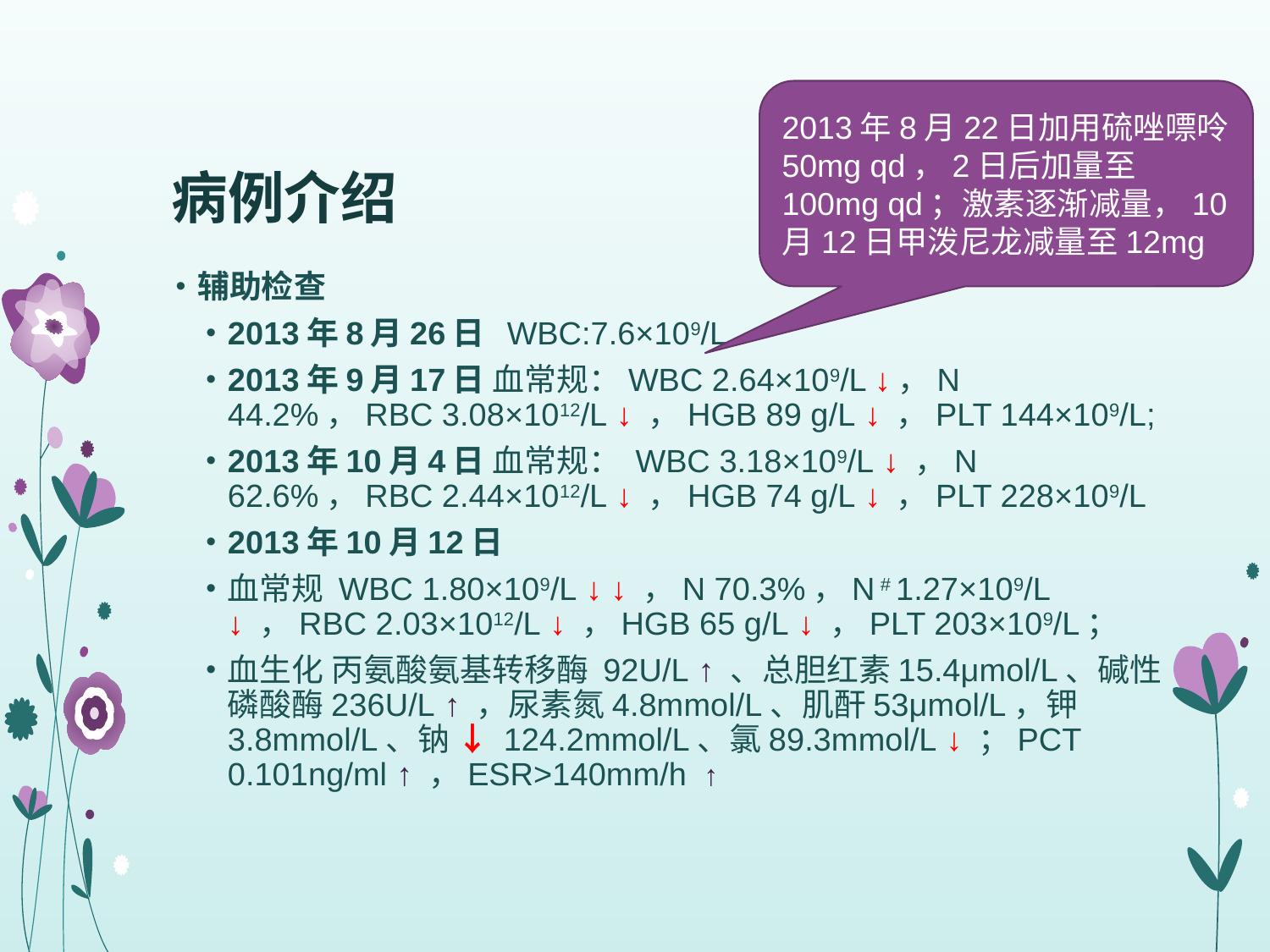

# 病例介绍
2013年8月22日加用硫唑嘌呤50mg qd，2日后加量至100mg qd；激素逐渐减量，10月12日甲泼尼龙减量至12mg
辅助检查
2013年8月26日  WBC:7.6×109/L
2013年9月17日 血常规：WBC 2.64×109/L ↓，N 44.2%，RBC 3.08×1012/L ↓ ，HGB 89 g/L ↓ ，PLT 144×109/L;
2013年10月4日 血常规： WBC 3.18×109/L ↓ ，N 62.6%，RBC 2.44×1012/L ↓ ，HGB 74 g/L ↓ ，PLT 228×109/L
2013年10月12日
血常规 WBC 1.80×109/L ↓ ↓ ，N 70.3%，N # 1.27×109/L ↓ ，RBC 2.03×1012/L ↓ ，HGB 65 g/L ↓ ，PLT 203×109/L；
血生化 丙氨酸氨基转移酶 92U/L ↑ 、总胆红素15.4μmol/L、碱性磷酸酶236U/L ↑ ，尿素氮4.8mmol/L、肌酐53μmol/L，钾 3.8mmol/L、钠 ↓ 124.2mmol/L、氯89.3mmol/L ↓ ；PCT 0.101ng/ml ↑ ，ESR>140mm/h  ↑